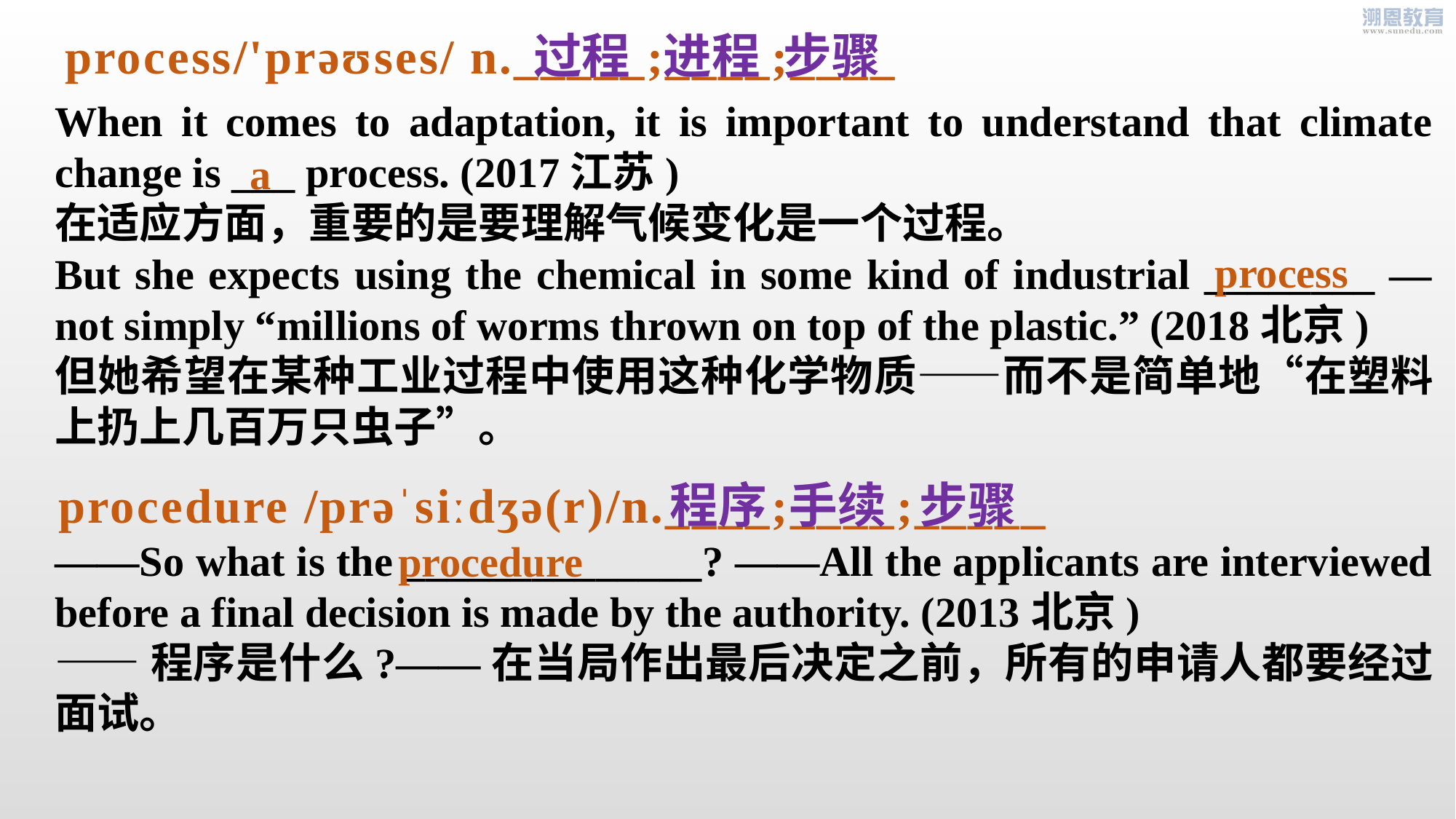

process/'prəʊses/ n._____;____;____
过程   进程  步骤
When it comes to adaptation, it is important to understand that climate change is ___ process. (2017江苏)
在适应方面，重要的是要理解气候变化是一个过程。
But she expects using the chemical in some kind of industrial ________ — not simply “millions of worms thrown on top of the plastic.” (2018北京)
但她希望在某种工业过程中使用这种化学物质——而不是简单地“在塑料上扔上几百万只虫子”。
a
process
procedure /prəˈsiːdʒə(r)/n.____;____;_____
程序  手续   步骤
——So what is the ______________? ——All the applicants are interviewed before a final decision is made by the authority. (2013北京)
——程序是什么?——在当局作出最后决定之前，所有的申请人都要经过面试。
procedure